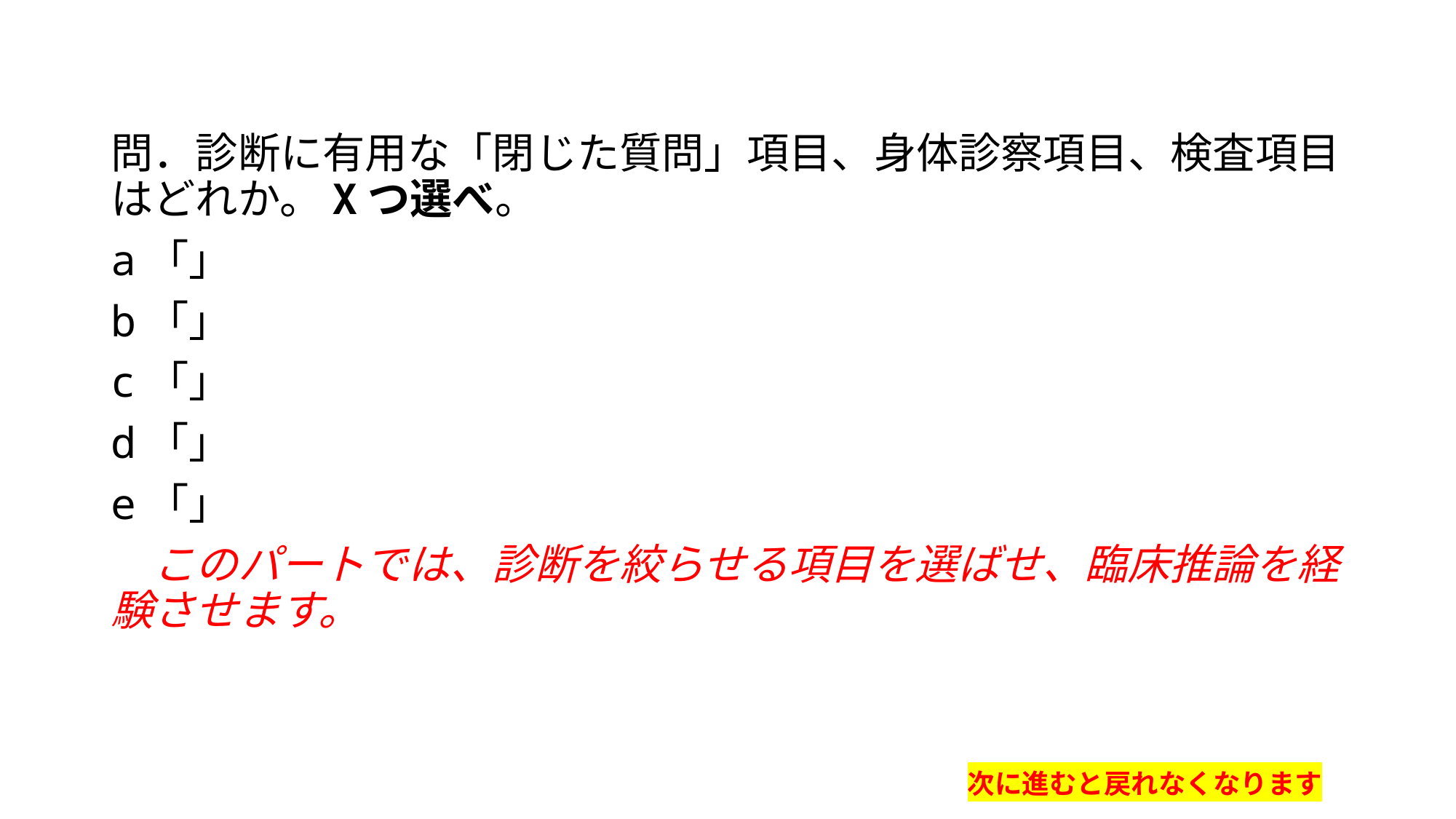

問．診断に有用な「閉じた質問」項目、身体診察項目、検査項目はどれか。Xつ選べ。
a「」
b「」
c「」
d「」
e「」
　このパートでは、診断を絞らせる項目を選ばせ、臨床推論を経験させます。
次に進むと戻れなくなります